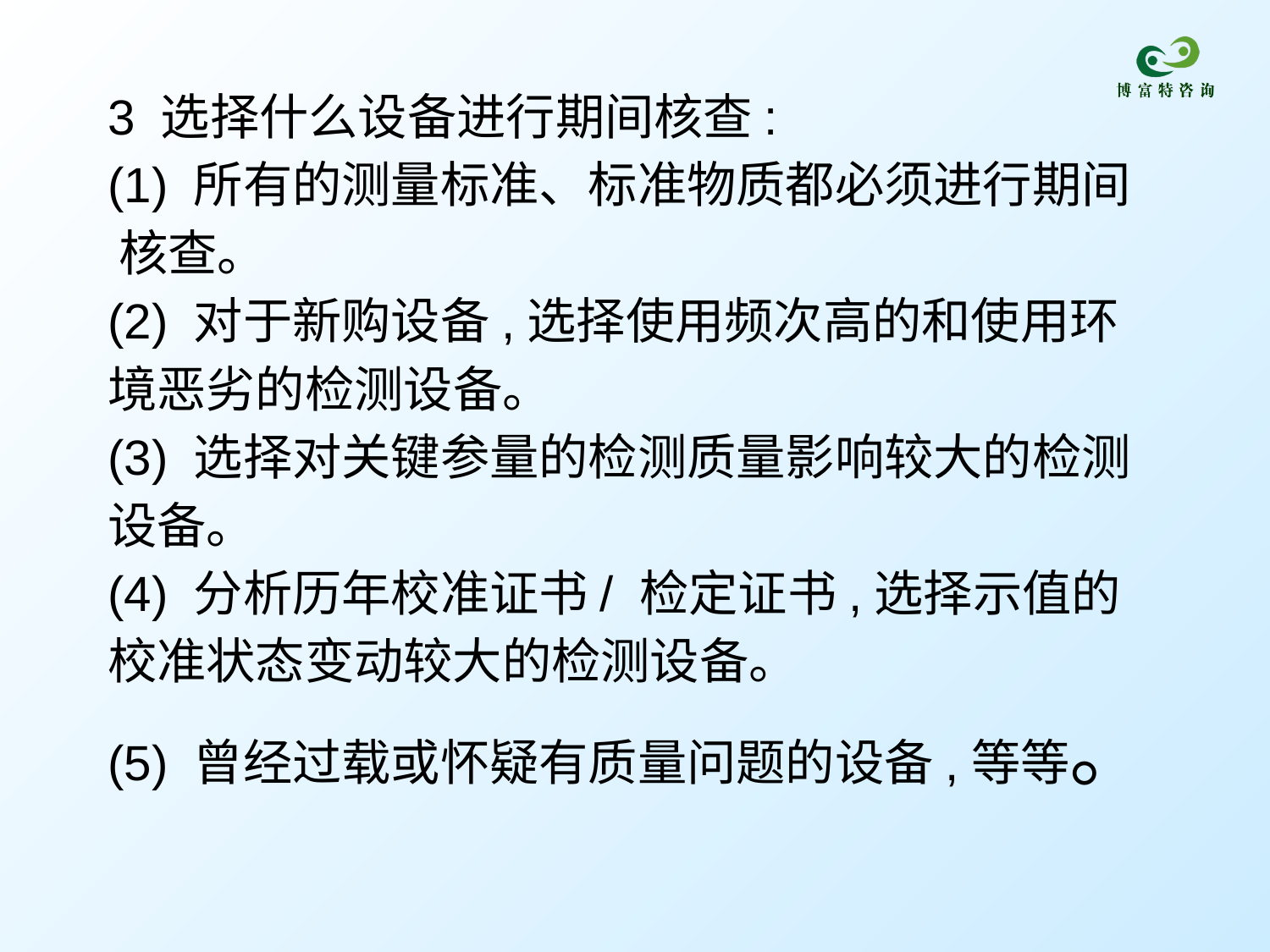

3 选择什么设备进行期间核查:
(1) 所有的测量标准、标准物质都必须进行期间    核查。
(2) 对于新购设备,选择使用频次高的和使用环境恶劣的检测设备。
(3) 选择对关键参量的检测质量影响较大的检测设备。
(4) 分析历年校准证书/ 检定证书,选择示值的校准状态变动较大的检测设备。
(5) 曾经过载或怀疑有质量问题的设备,等等。